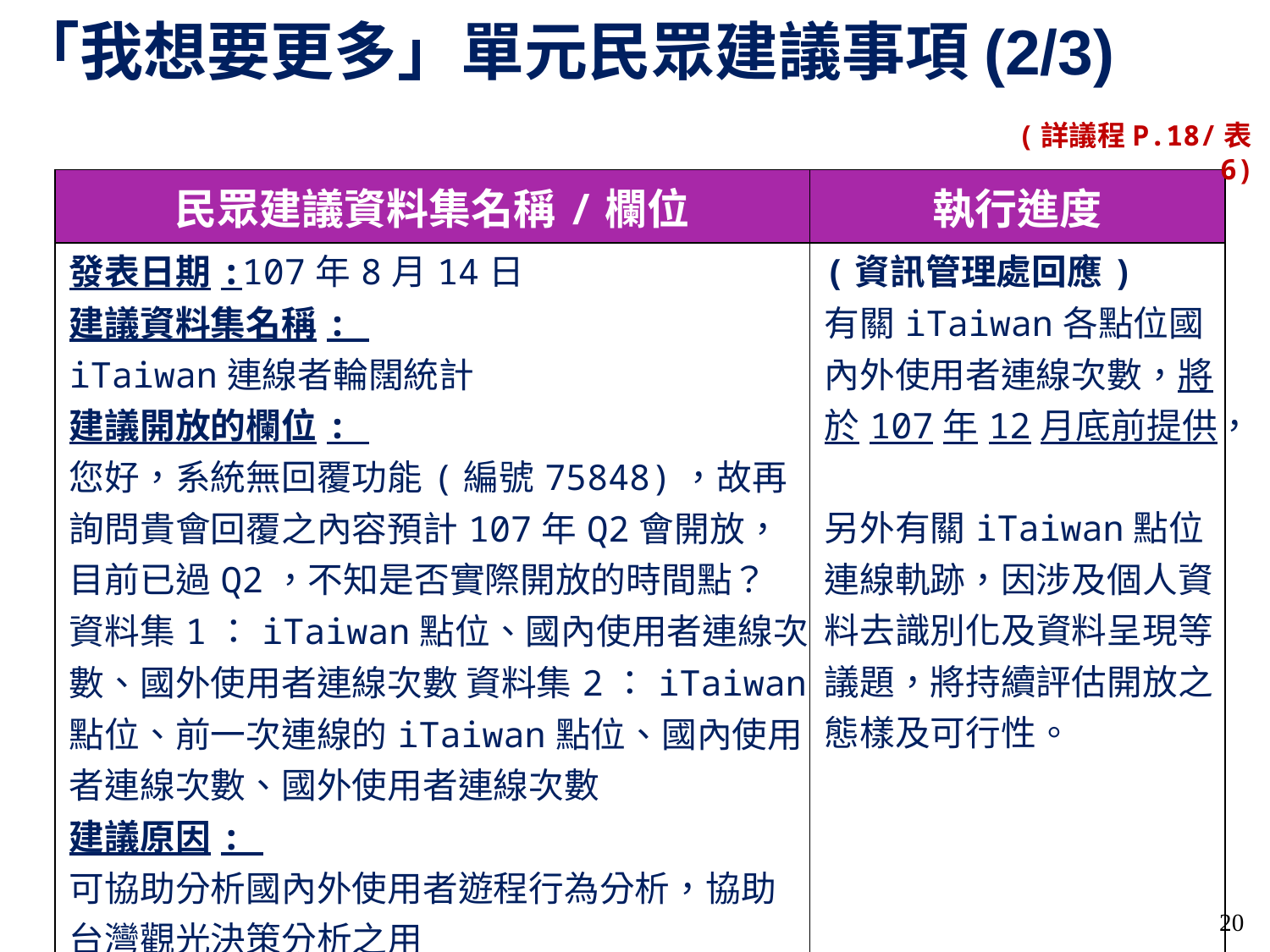

「我想要更多」單元民眾建議事項(2/3)
(詳議程P.18/表6)
| 民眾建議資料集名稱/欄位 | 執行進度 |
| --- | --- |
| 發表日期:107年8月14日 建議資料集名稱: iTaiwan連線者輪闊統計 建議開放的欄位: 您好，系統無回覆功能(編號75848)，故再詢問貴會回覆之內容預計107年Q2會開放，目前已過Q2，不知是否實際開放的時間點？ 資料集1：iTaiwan點位、國內使用者連線次數、國外使用者連線次數 資料集2：iTaiwan點位、前一次連線的iTaiwan點位、國內使用者連線次數、國外使用者連線次數 建議原因: 可協助分析國內外使用者遊程行為分析，協助台灣觀光決策分析之用 | (資訊管理處回應) 有關iTaiwan各點位國內外使用者連線次數，將於107年12月底前提供， 另外有關iTaiwan點位連線軌跡，因涉及個人資料去識別化及資料呈現等議題，將持續評估開放之態樣及可行性。 |
20